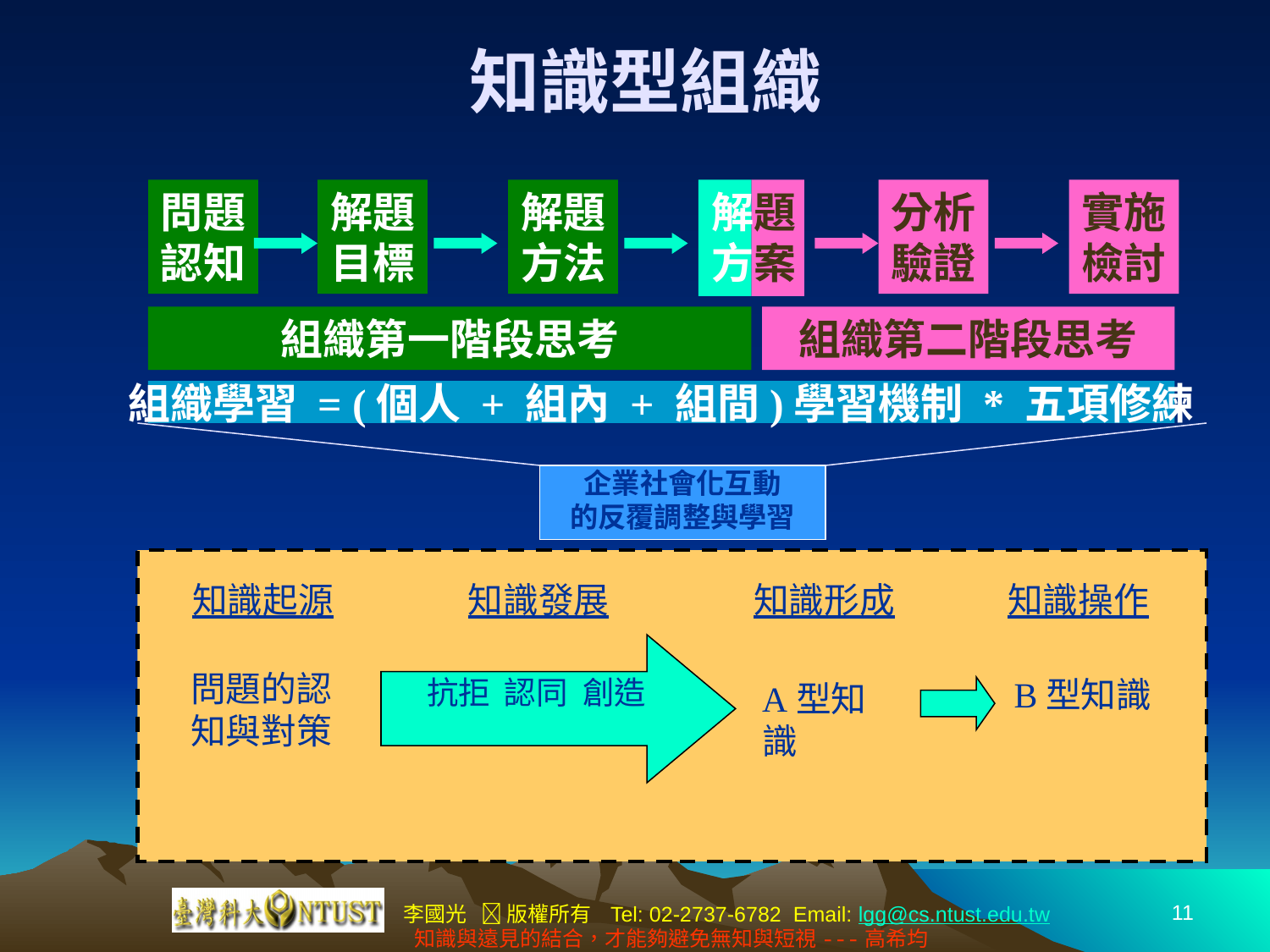

知識型組織
問題
認知
解題
目標
解題
方法

解題
方案

分析
驗證
實施
檢討

組織第一階段思考
組織第二階段思考
組織學習 = (個人 + 組內 + 組間)學習機制 * 五項修練

企業社會化互動
的反覆調整與學習

知識起源
知識發展
知識形成
知識操作

問題的認
知與對策
抗拒  認同  創造
B型知識
A型知識

11